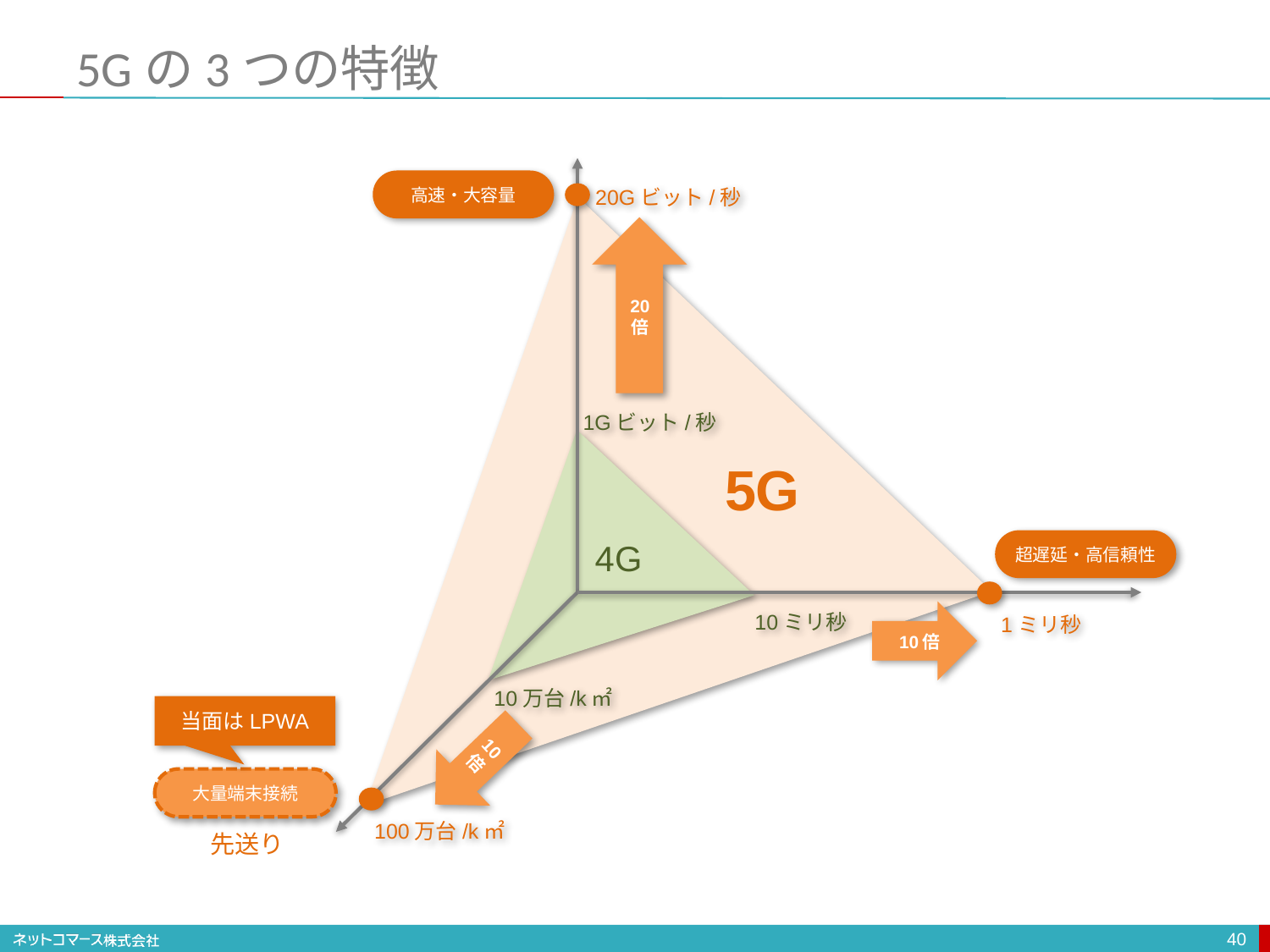

# 5Gの3つの特徴
20Gビット/秒
高速・大容量

20
倍
1Gビット/秒

5G
超遅延・高信頼性
4G

10ミリ秒

1ミリ秒
10倍
10万台/k㎡
当面はLPWA

10
倍
大量端末接続

100万台/k㎡
先送り
40